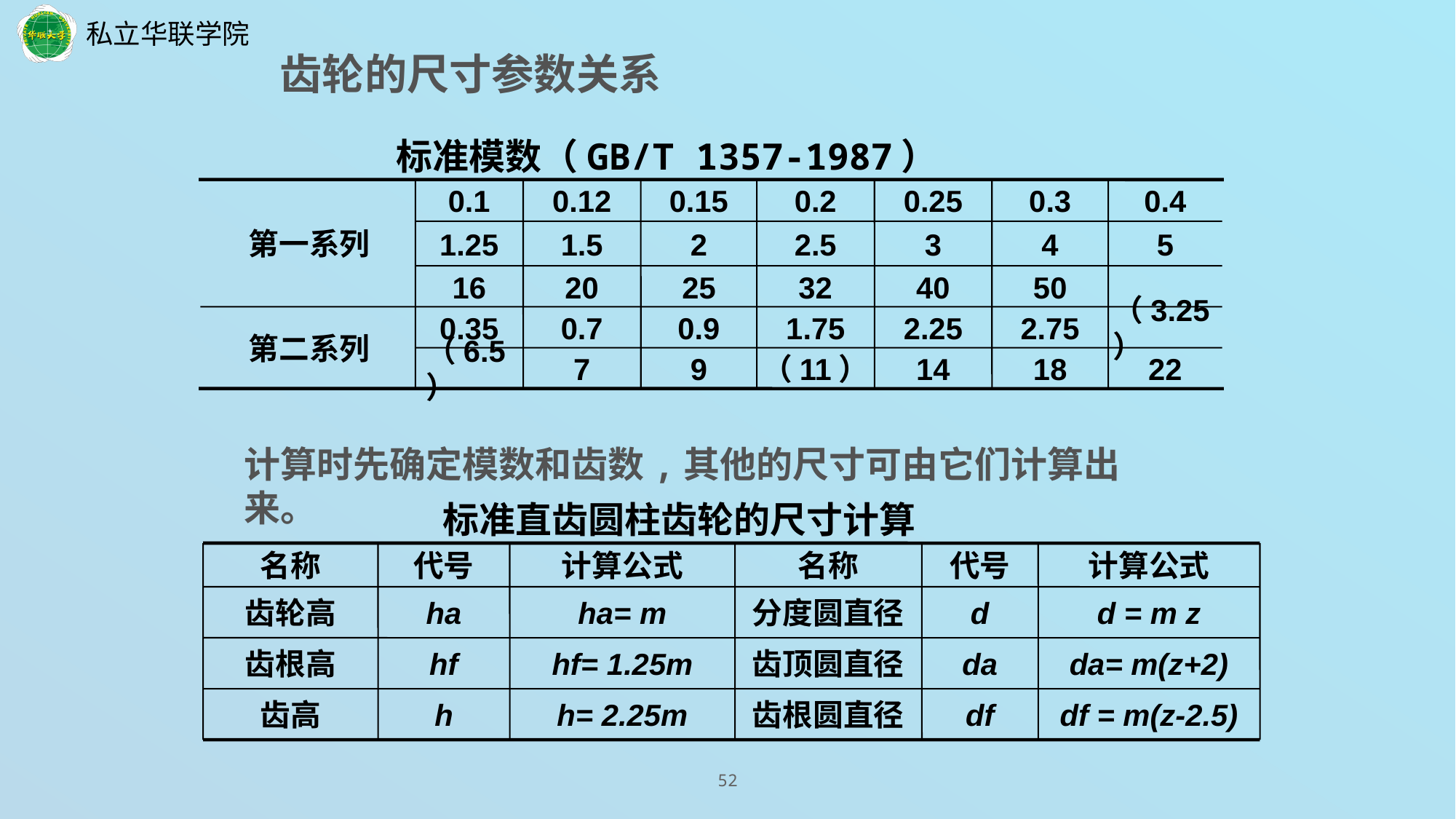

齿轮的尺寸参数关系
标准模数（GB/T 1357-1987）

第一系列
0.1

0.12

0.15

0.2

0.25

0.3

0.4

1.25

1.5
2
2.5
3
4
5
16

20
25
32
40
50

第二系列
0.35
0.7
0.9
1.75
2.25
2.75
（3.25）

（6.5）

7
9
（11）
14
18
22

计算时先确定模数和齿数,其他的尺寸可由它们计算出来。
标准直齿圆柱齿轮的尺寸计算
名称

代号

计算公式

名称

代号

计算公式

齿轮高

ha
ha= m
分度圆直径
d
d = m z
齿根高

hf
hf= 1.25m
齿顶圆直径
da
da= m(z+2)
齿高

h
h= 2.25m
齿根圆直径
df
df = m(z-2.5)

52